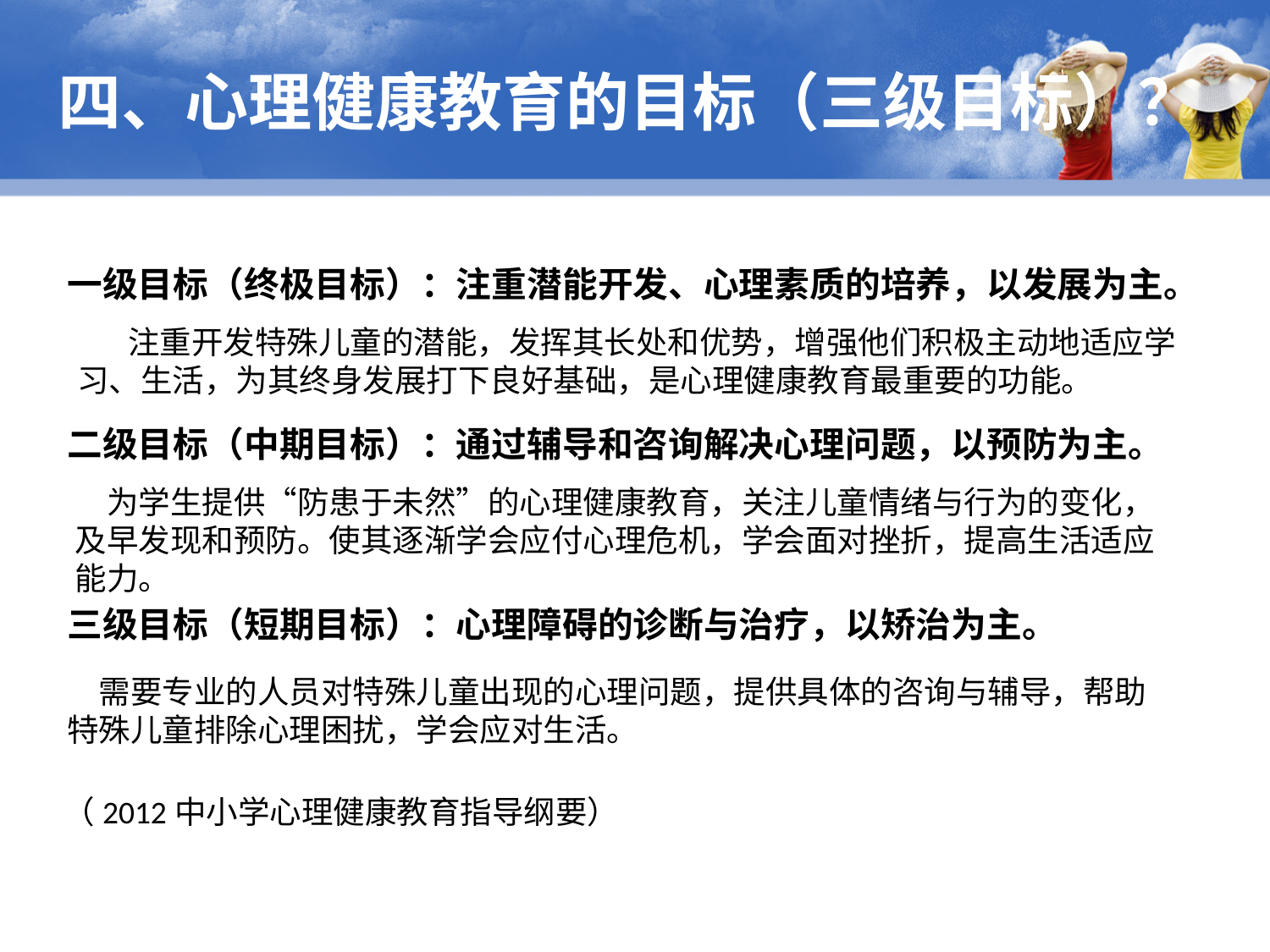

四、心理健康教育的目标（三级目标）？

一级目标（终极目标）：注重潜能开发、心理素质的培养，以发展为主。
      注重开发特殊儿童的潜能，发挥其长处和优势，增强他们积极主动地适应学习、生活，为其终身发展打下良好基础，是心理健康教育最重要的功能。
二级目标（中期目标）：通过辅导和咨询解决心理问题，以预防为主。
          为学生提供“防患于未然”的心理健康教育，关注儿童情绪与行为的变化，及早发现和预防。使其逐渐学会应付心理危机，学会面对挫折，提高生活适应能力。
三级目标（短期目标）：心理障碍的诊断与治疗，以矫治为主。
          需要专业的人员对特殊儿童出现的心理问题，提供具体的咨询与辅导，帮助特殊儿童排除心理困扰，学会应对生活。
（2012中小学心理健康教育指导纲要）